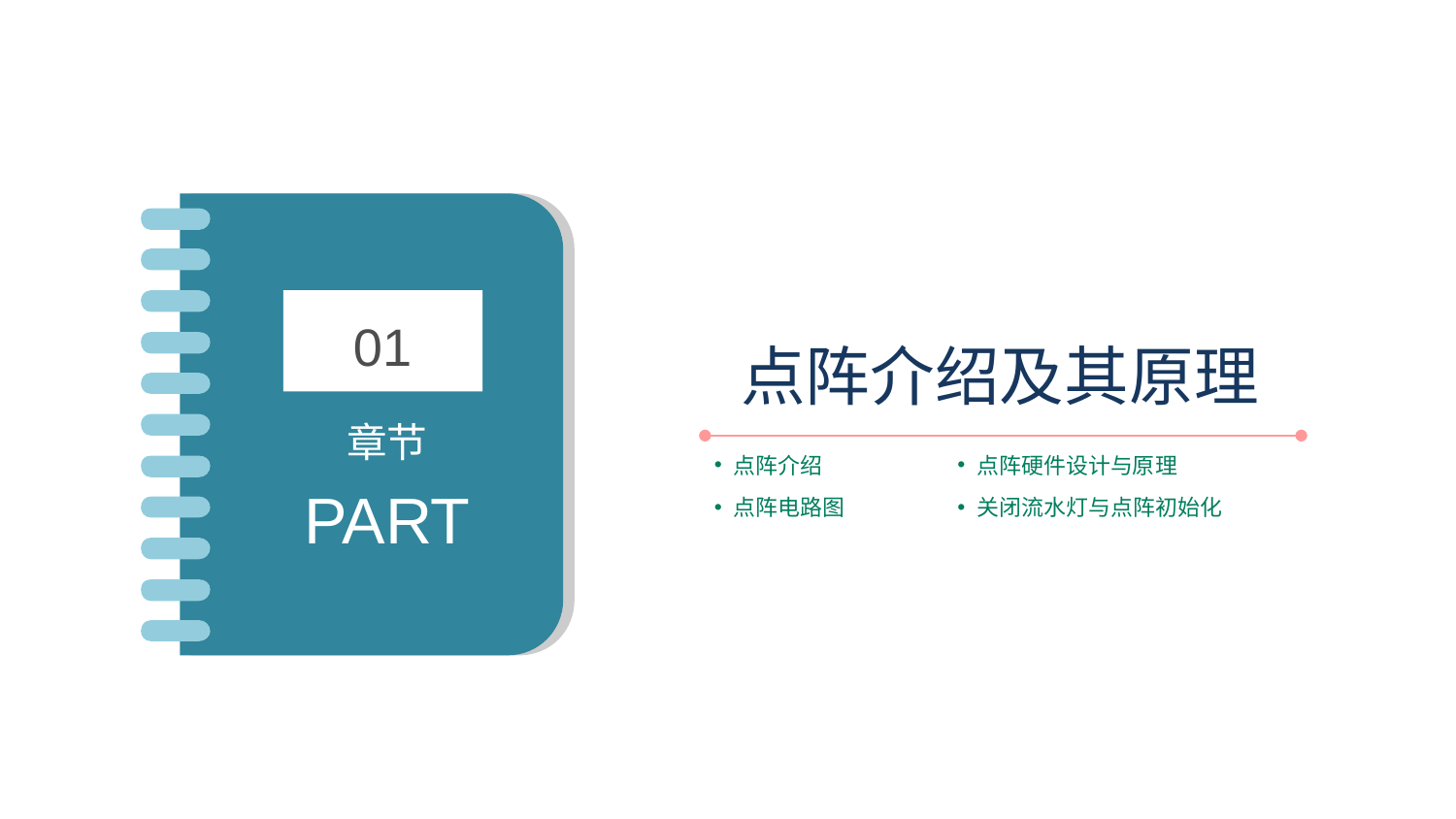

01
章节
PART
点阵介绍及其原理
点阵介绍
点阵硬件设计与原理
点阵电路图
关闭流水灯与点阵初始化